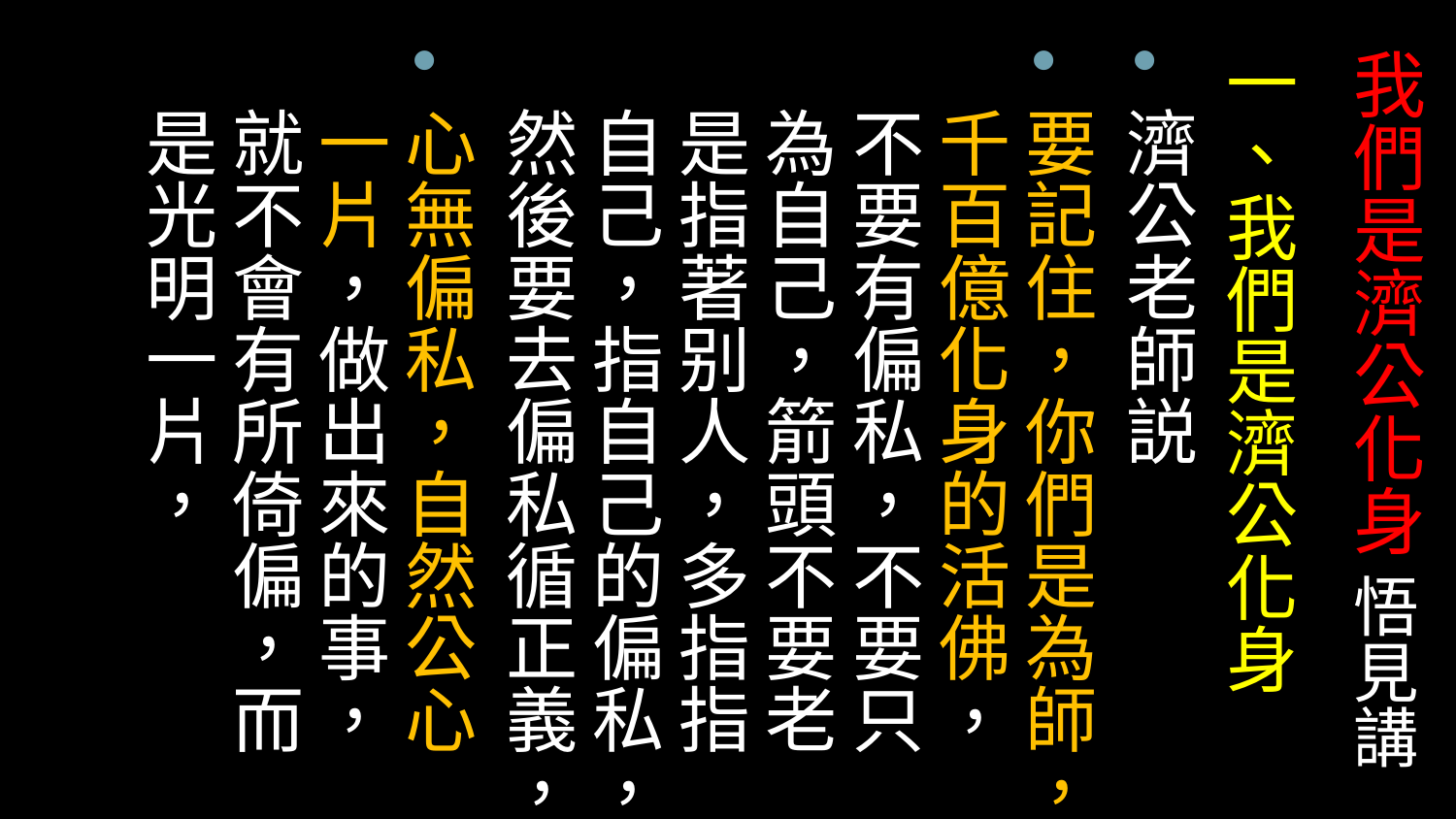

# 我們是濟公化身 悟見講
一、我們是濟公化身
濟公老師説
要記住，你們是為師，千百億化身的活佛，不要有偏私，不要只為自己，箭頭不要老是指著别人，多指指自己，指自己的偏私，然後要去偏私循正義，
心無偏私，自然公心一片，做出來的事，就不會有所倚偏，而是光明一片，